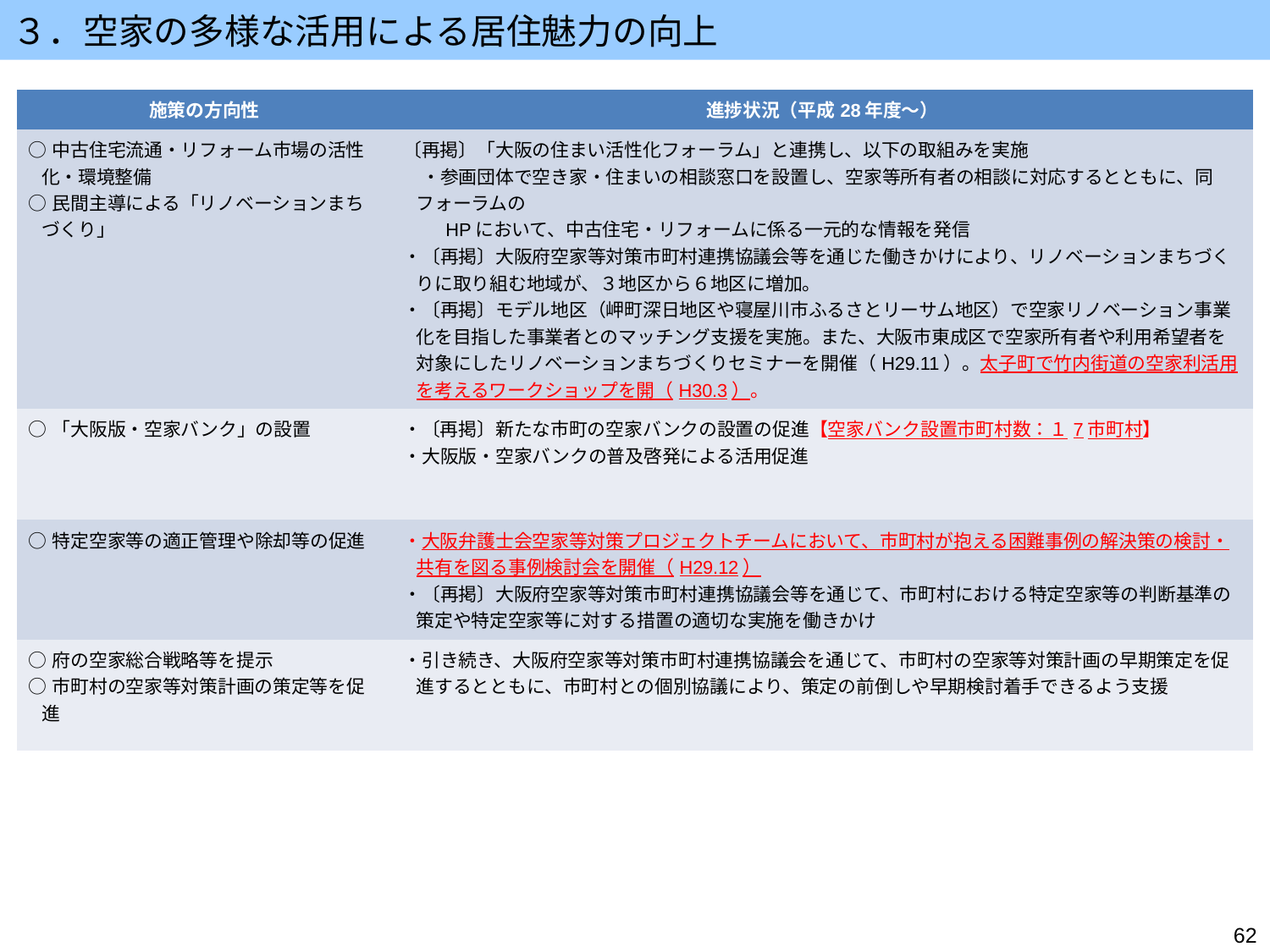

３．空家の多様な活用による居住魅力の向上
| 施策の方向性 | 進捗状況（平成28年度～） |
| --- | --- |
| ○中古住宅流通・リフォーム市場の活性化・環境整備 ○民間主導による「リノベーションまちづくり」 | 〔再掲〕「大阪の住まい活性化フォーラム」と連携し、以下の取組みを実施 　・参画団体で空き家・住まいの相談窓口を設置し、空家等所有者の相談に対応するとともに、同フォーラムの　　　 　　HPにおいて、中古住宅・リフォームに係る一元的な情報を発信 ・〔再掲〕大阪府空家等対策市町村連携協議会等を通じた働きかけにより、リノベーションまちづくりに取り組む地域が、３地区から６地区に増加。 ・〔再掲〕モデル地区（岬町深日地区や寝屋川市ふるさとリーサム地区）で空家リノベーション事業化を目指した事業者とのマッチング支援を実施。また、大阪市東成区で空家所有者や利用希望者を対象にしたリノベーションまちづくりセミナーを開催（H29.11）。太子町で竹内街道の空家利活用を考えるワークショップを開（H30.3）。 |
| ○「大阪版・空家バンク」の設置 | ・〔再掲〕新たな市町の空家バンクの設置の促進【空家バンク設置市町村数：１7市町村】 ・大阪版・空家バンクの普及啓発による活用促進 |
| ○特定空家等の適正管理や除却等の促進 | ・大阪弁護士会空家等対策プロジェクトチームにおいて、市町村が抱える困難事例の解決策の検討・共有を図る事例検討会を開催（H29.12） ・〔再掲〕大阪府空家等対策市町村連携協議会等を通じて、市町村における特定空家等の判断基準の策定や特定空家等に対する措置の適切な実施を働きかけ |
| ○府の空家総合戦略等を提示 ○市町村の空家等対策計画の策定等を促進 | ・引き続き、大阪府空家等対策市町村連携協議会を通じて、市町村の空家等対策計画の早期策定を促進するとともに、市町村との個別協議により、策定の前倒しや早期検討着手できるよう支援 |
62